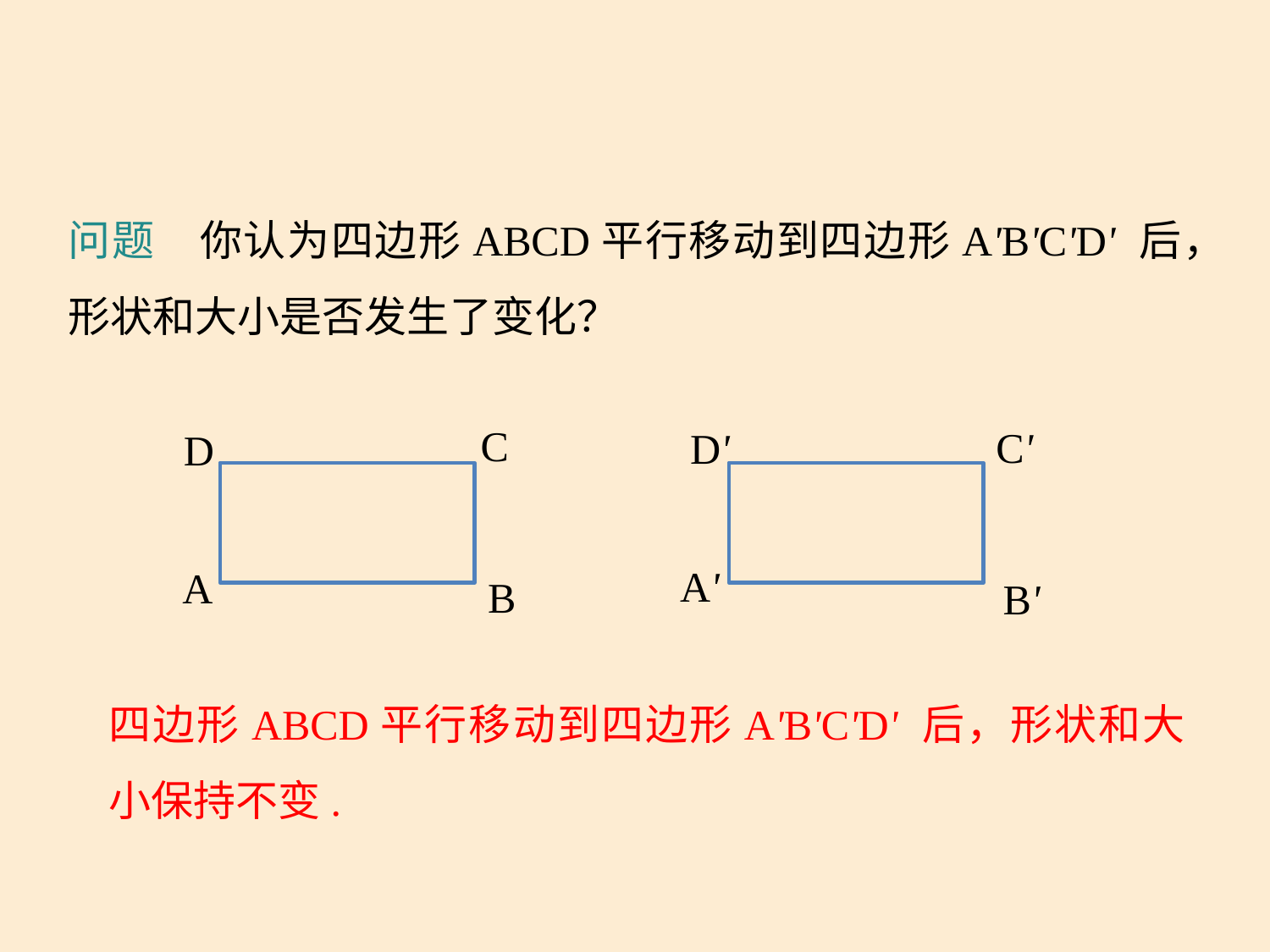

问题　你认为四边形ABCD平行移动到四边形A'B'C'D' 后，形状和大小是否发生了变化？
C
D
A
B
C'
D'
A'
B'

四边形ABCD平行移动到四边形A'B'C'D' 后，形状和大小保持不变.